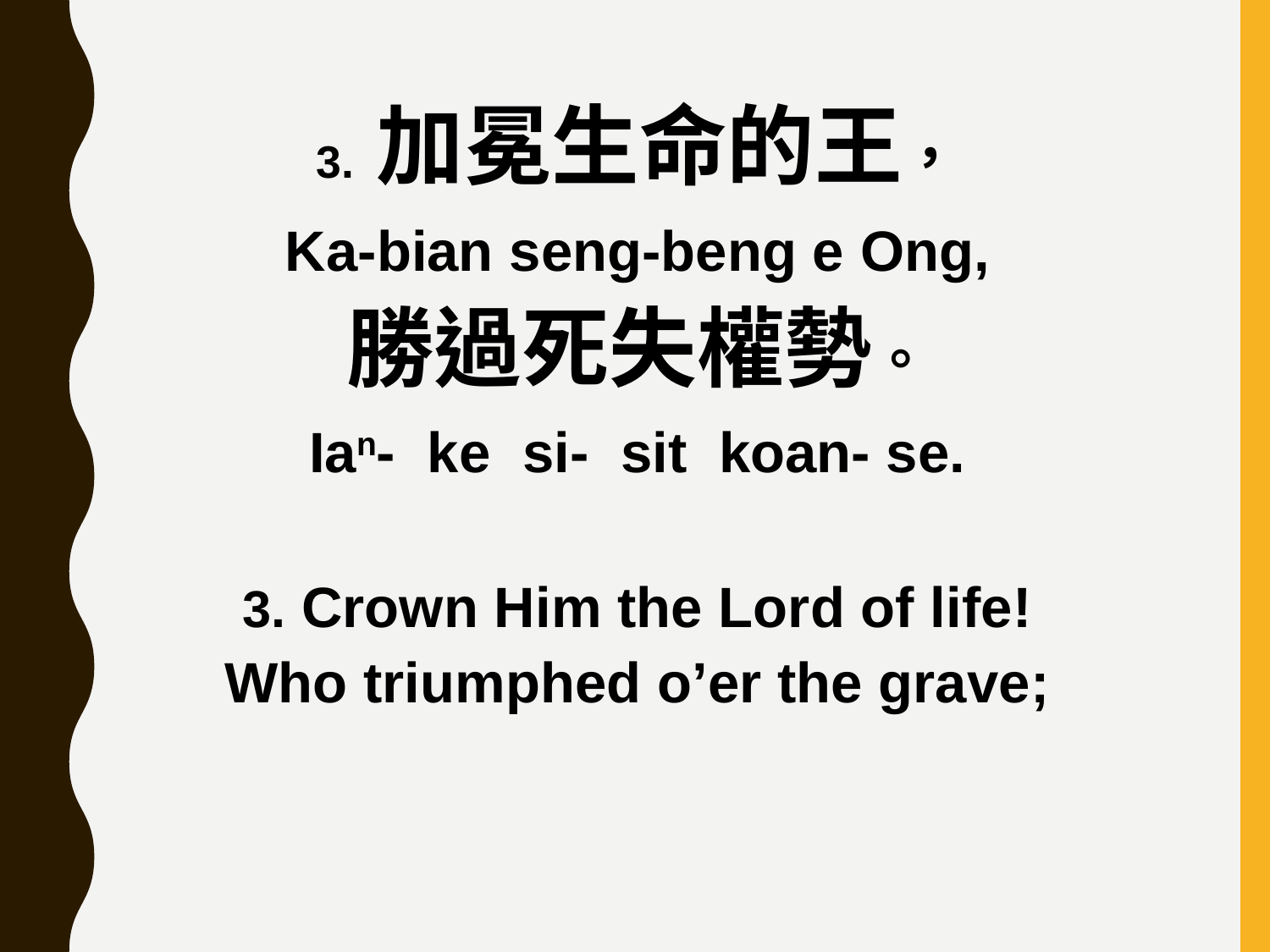

3. 加冕生命的王，
Ka-bian seng-beng e Ong,
勝過死失權勢。
Ian-  ke  si-  sit  koan- se.
3. Crown Him the Lord of life!
Who triumphed o’er the grave;